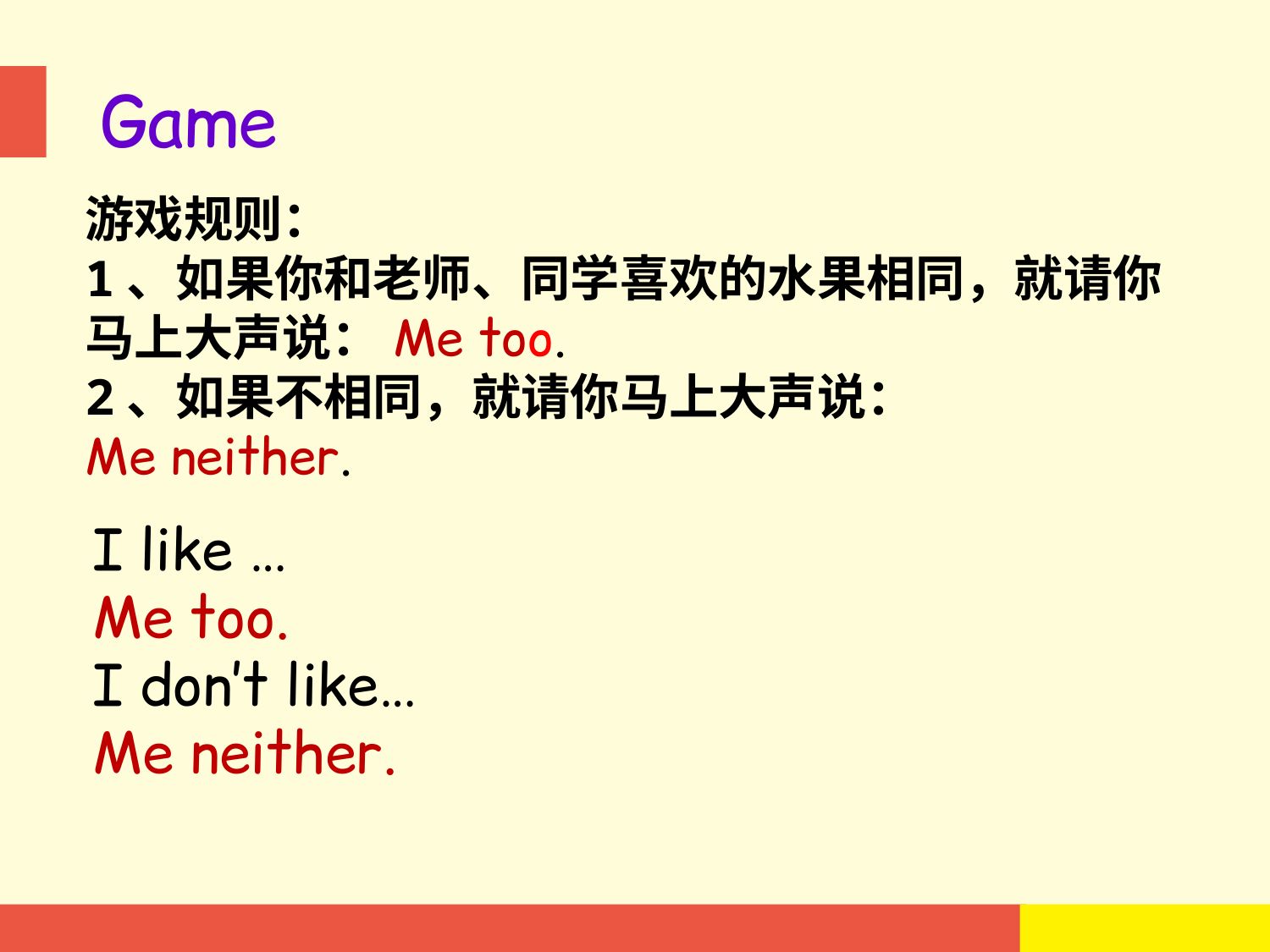

Game
游戏规则：
1、如果你和老师、同学喜欢的水果相同，就请你马上大声说：Me too.
2、如果不相同，就请你马上大声说：
Me neither.
I like …
Me too.
I don’t like…
Me neither.